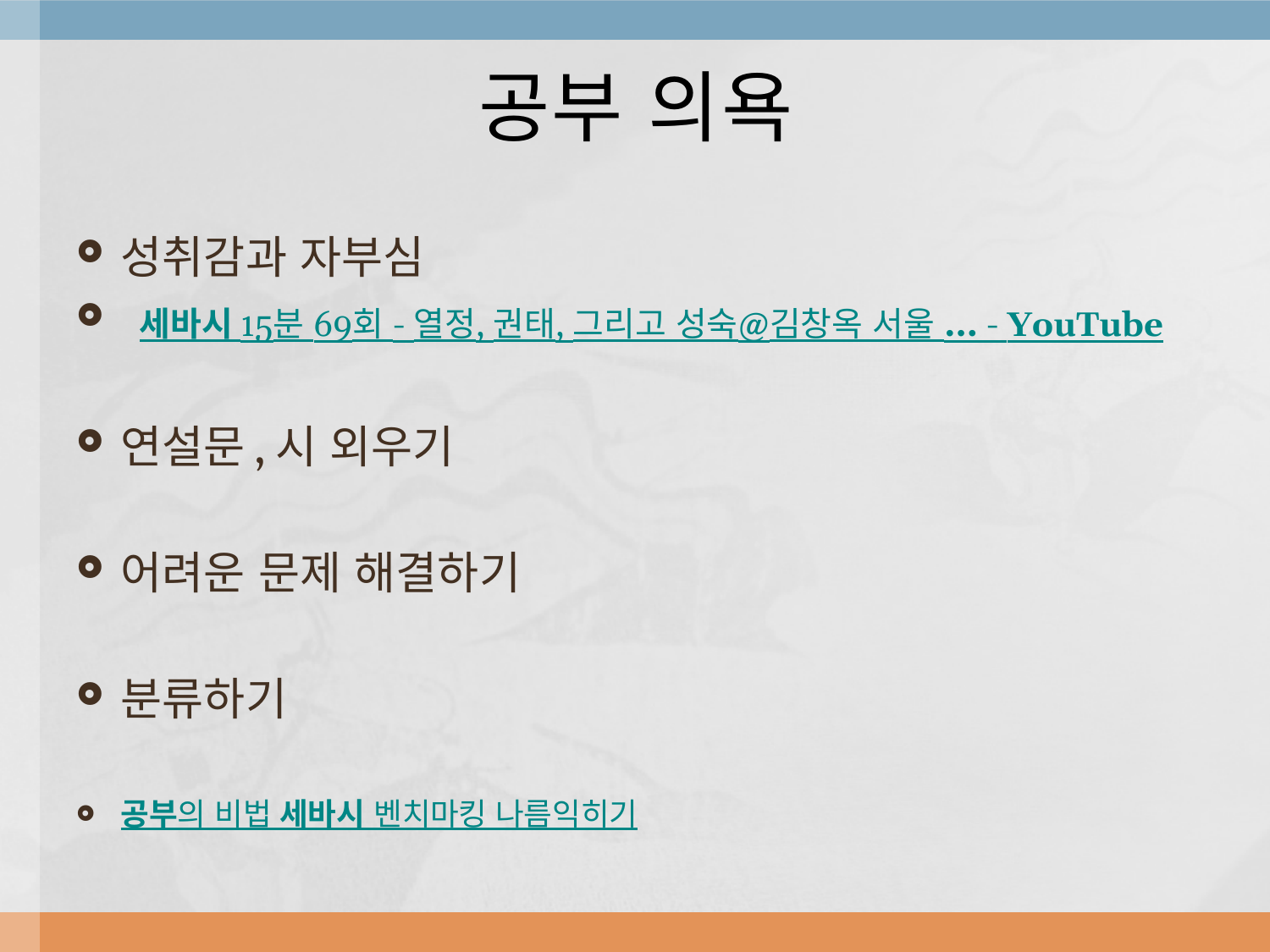

# 공부 의욕
성취감과 자부심
 세바시 15분 69회 - 열정, 권태, 그리고 성숙@김창옥 서울 ... - YouTube

연설문,시 외우기

어려운 문제 해결하기

분류하기

공부의 비법 세바시 벤치마킹 나름익히기